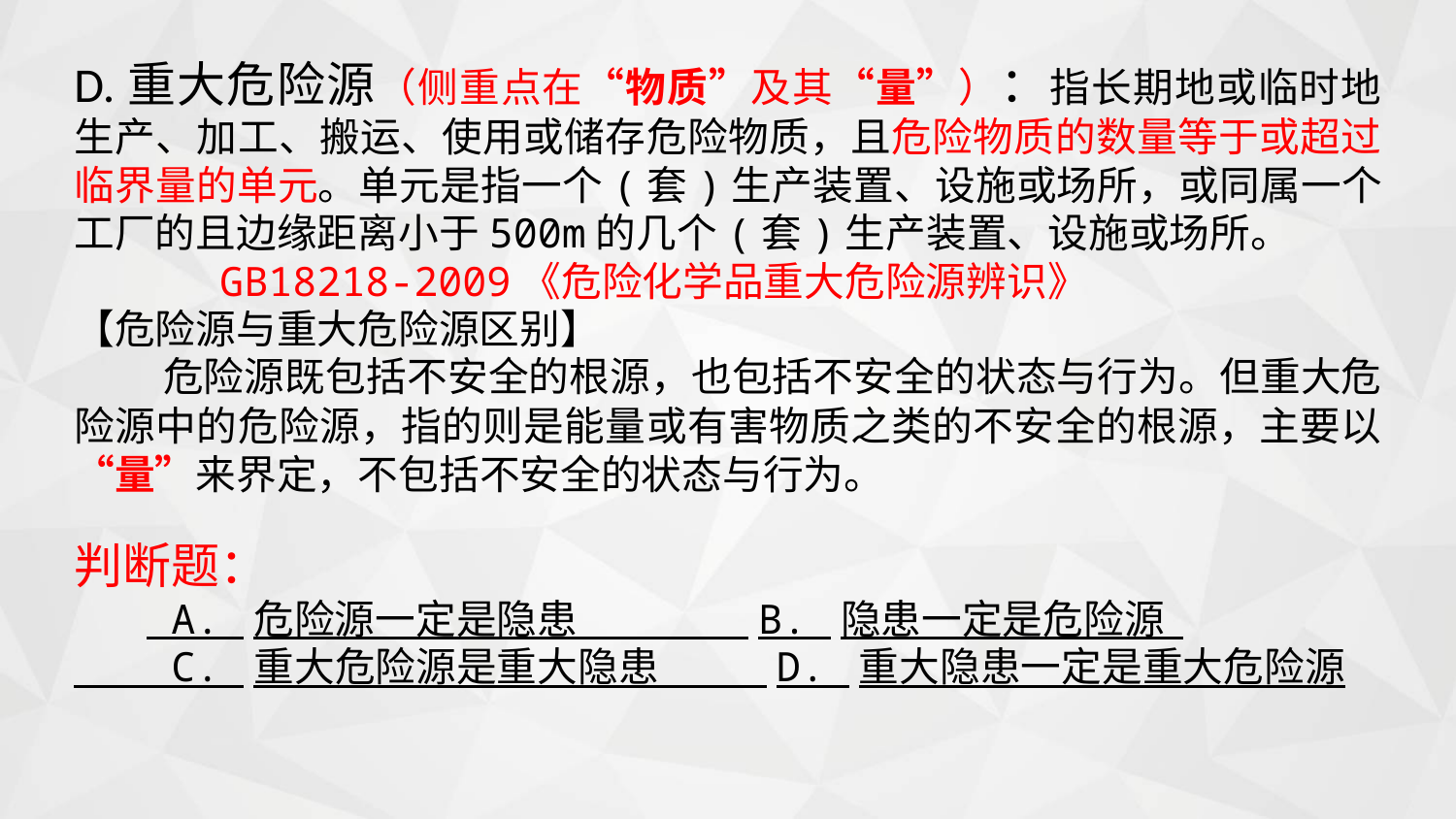

D.重大危险源（侧重点在“物质”及其“量”）：指长期地或临时地生产、加工、搬运、使用或储存危险物质，且危险物质的数量等于或超过临界量的单元。单元是指一个(套)生产装置、设施或场所，或同属一个工厂的且边缘距离小于500m的几个(套)生产装置、设施或场所。
      GB18218-2009《危险化学品重大危险源辨识》
【危险源与重大危险源区别】
       危险源既包括不安全的根源，也包括不安全的状态与行为。但重大危险源中的危险源，指的则是能量或有害物质之类的不安全的根源，主要以“量”来界定，不包括不安全的状态与行为。

判断题：
    A. 危险源一定是隐患                   B. 隐患一定是危险源
    C. 重大危险源是重大隐患            D. 重大隐患一定是重大危险源